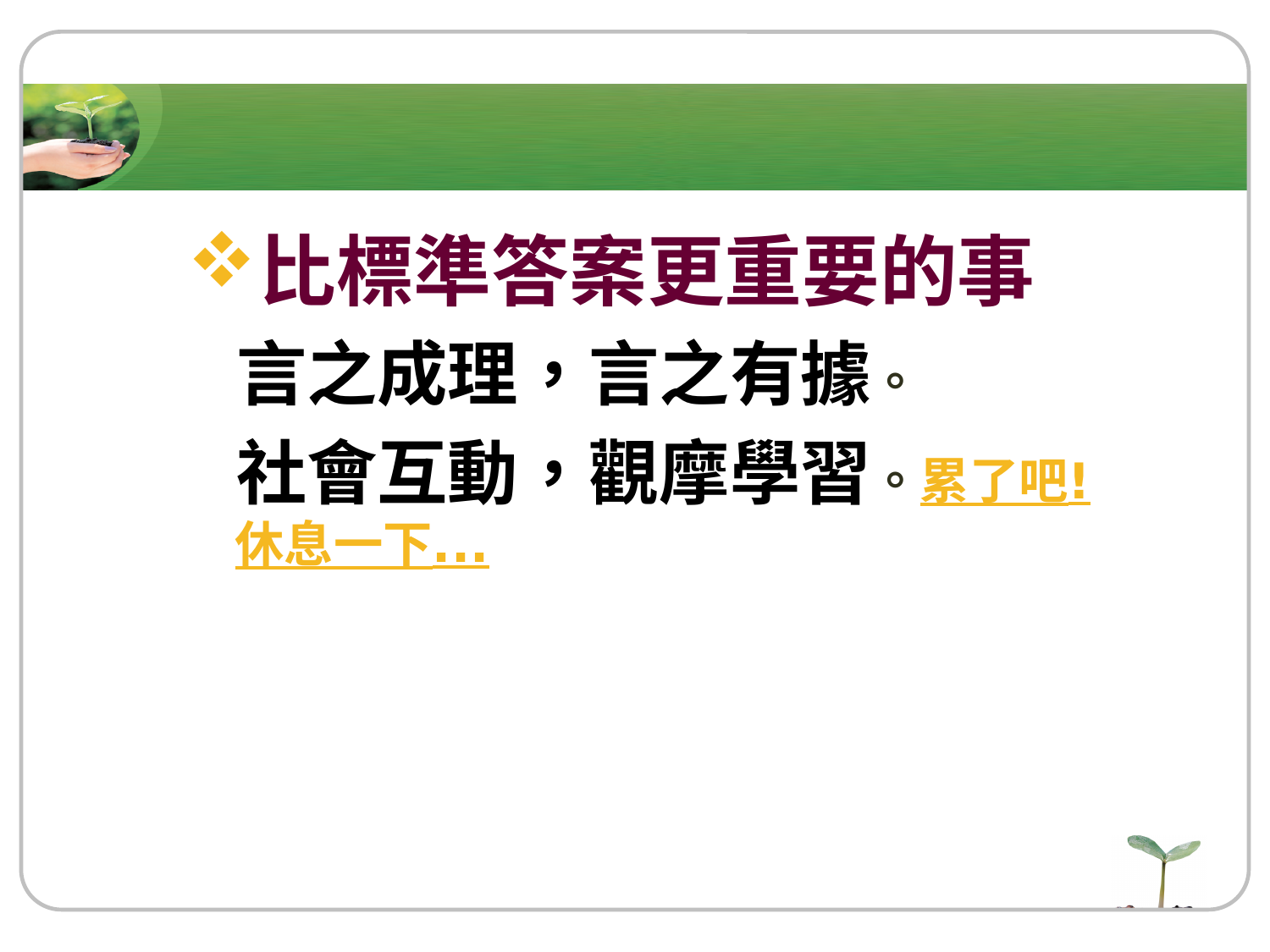

比標準答案更重要的事
  言之成理，言之有據。
  社會互動，觀摩學習。累了吧!休息一下...